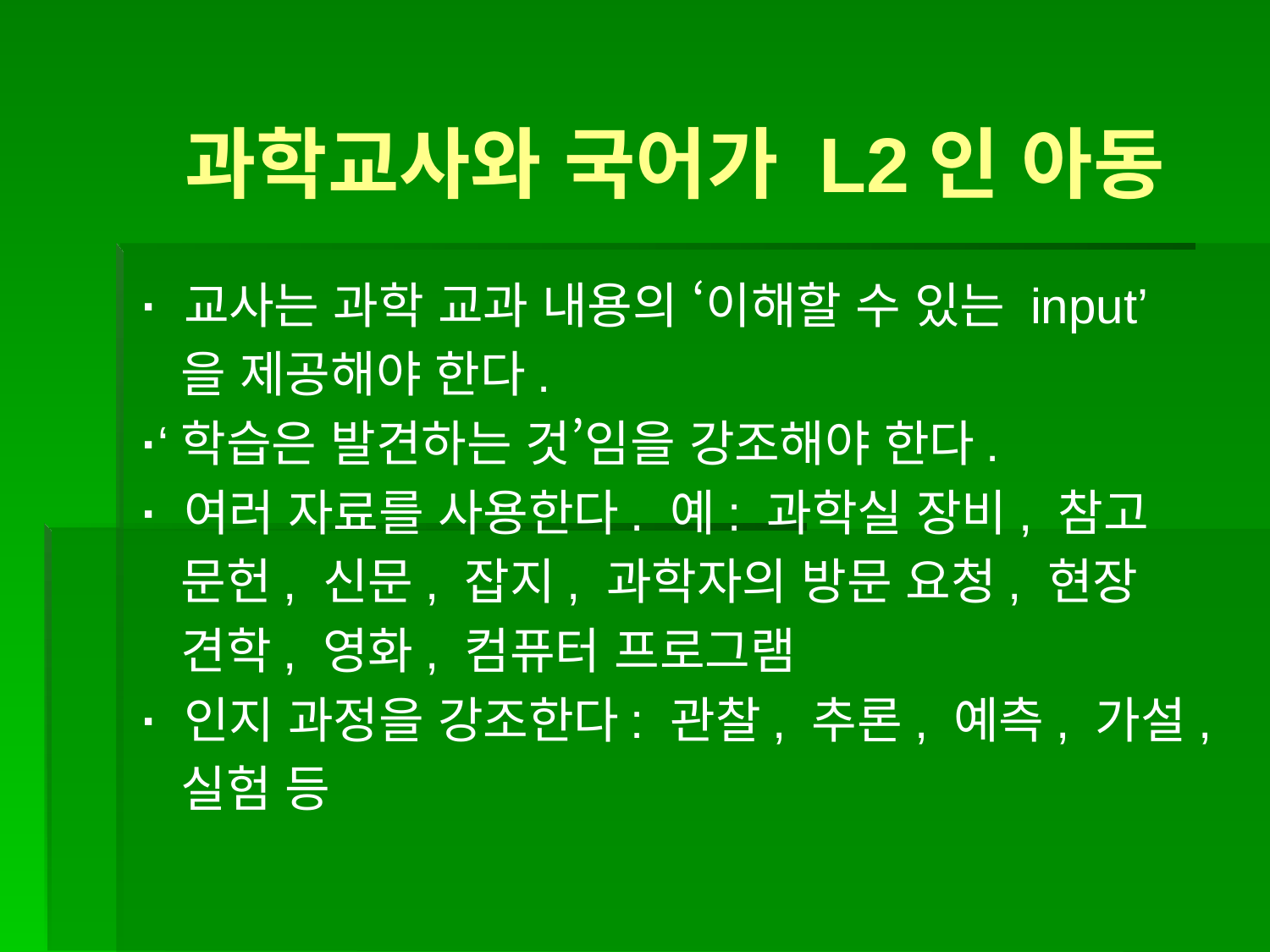

과학교사와 국어가 L2인 아동
· 교사는 과학 교과 내용의 ‘이해할 수 있는 input’
  을 제공해야 한다.
·‘학습은 발견하는 것’임을 강조해야 한다.
· 여러 자료를 사용한다. 예: 과학실 장비, 참고
  문헌, 신문, 잡지, 과학자의 방문 요청, 현장
  견학, 영화, 컴퓨터 프로그램
· 인지 과정을 강조한다: 관찰, 추론, 예측, 가설,
  실험 등